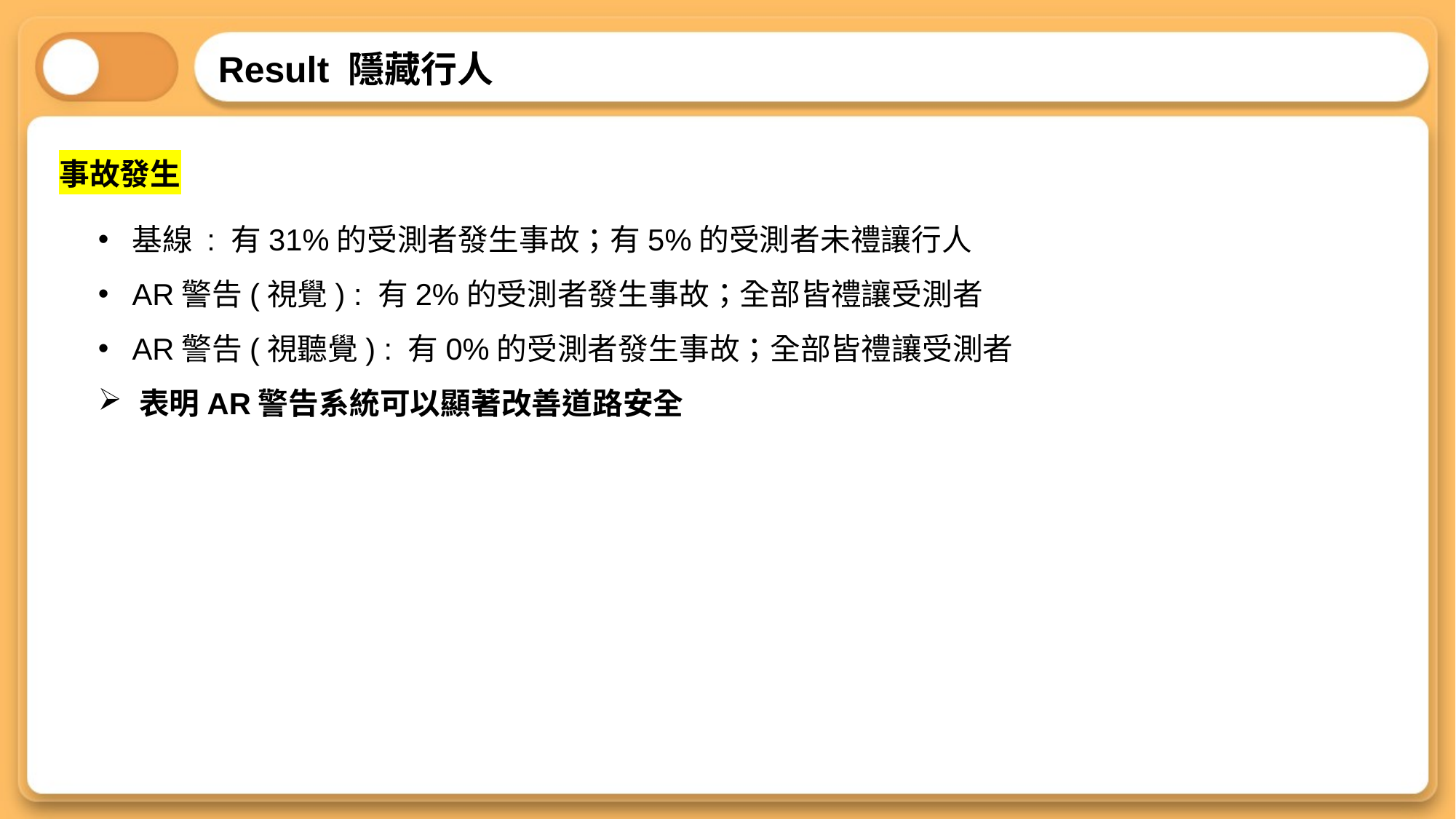

Result 隱藏行人
事故發生
基線 : 有31%的受測者發生事故；有5%的受測者未禮讓行人
AR警告(視覺) : 有2%的受測者發生事故；全部皆禮讓受測者
AR警告(視聽覺) : 有0%的受測者發生事故；全部皆禮讓受測者
表明AR警告系統可以顯著改善道路安全